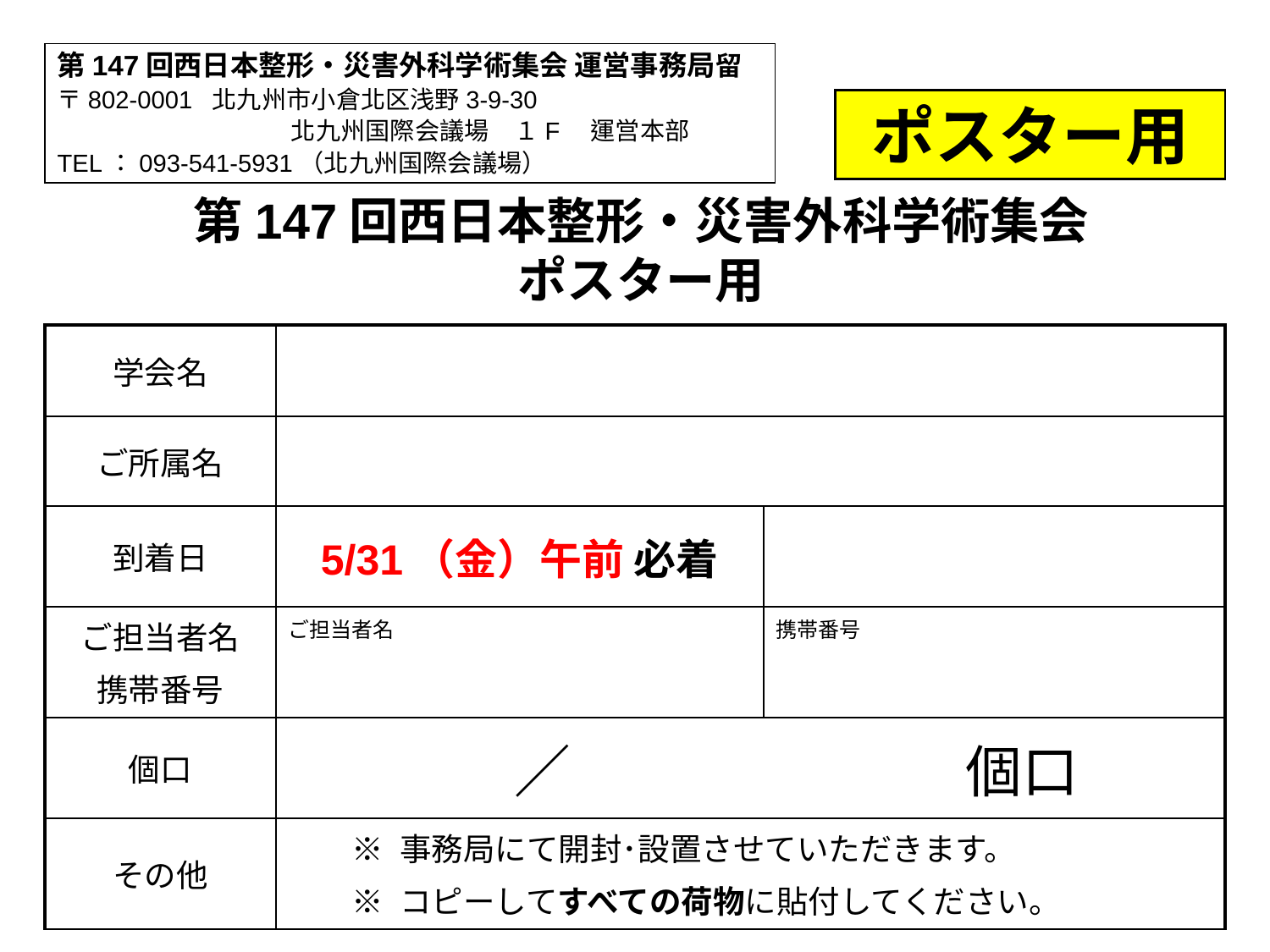

第147回西日本整形・災害外科学術集会 運営事務局留
〒802-0001  北九州市小倉北区浅野3-9-30
　　　　　　　　　  北九州国際会議場　１F　運営本部
TEL：093-541-5931（北九州国際会議場）
ポスター用
第147回西日本整形・災害外科学術集会
ポスター用
| 学会名 |  |  |
| --- | --- | --- |
| ご所属名 |  |  |
| 到着日 | 5/31（金）午前 必着 |  |
| ご担当者名 携帯番号 | ご担当者名 | 携帯番号 |
| 個口 | ／　　　　　　　個口 |  |
| その他 | ※ 事務局にて開封･設置させていただきます。 ※ コピーしてすべての荷物に貼付してください。 |  |